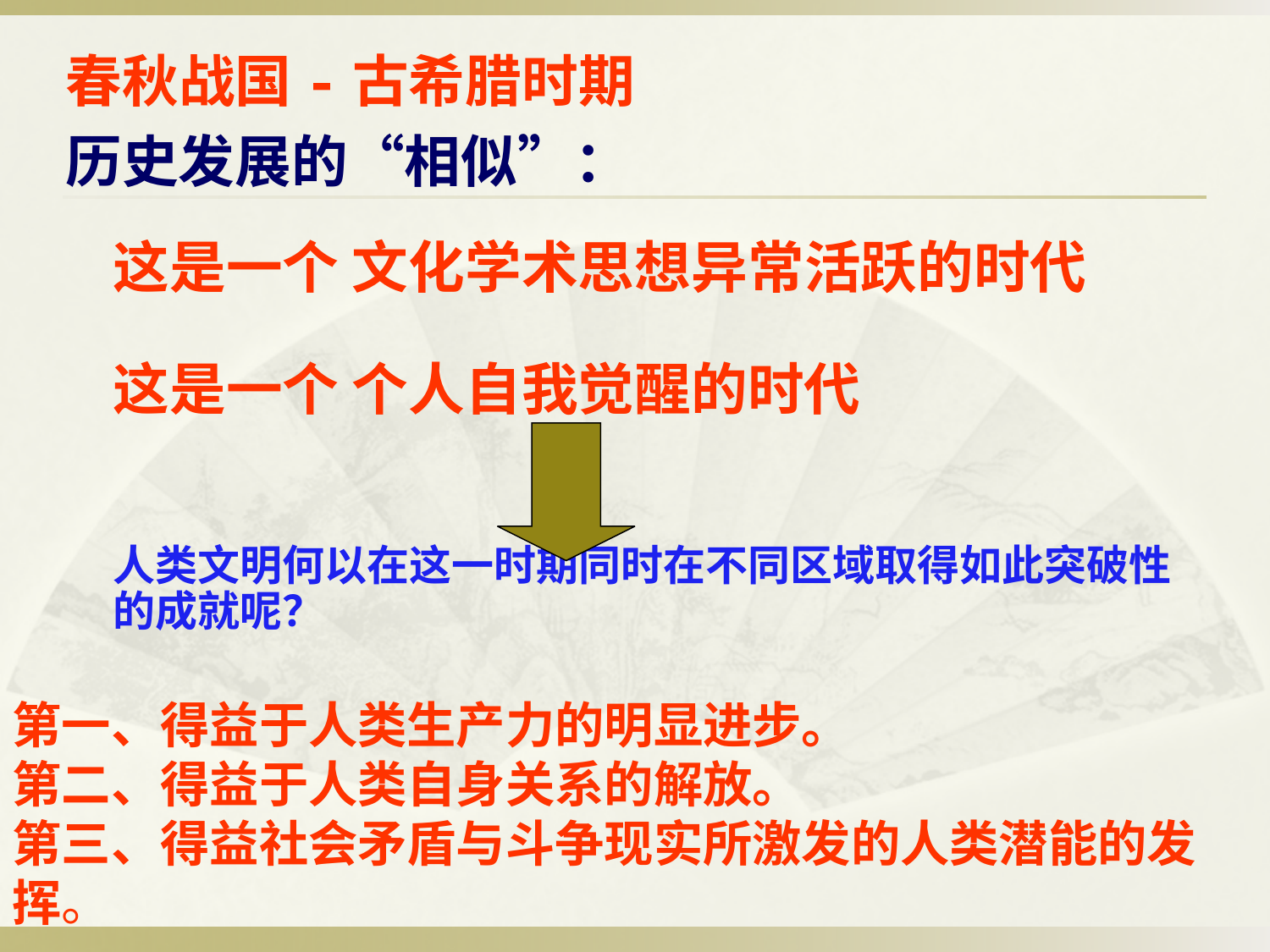

# 春秋战国-古希腊时期
历史发展的“相似”：
这是一个 文化学术思想异常活跃的时代
这是一个 个人自我觉醒的时代
人类文明何以在这一时期同时在不同区域取得如此突破性的成就呢？

第一、得益于人类生产力的明显进步。
第二、得益于人类自身关系的解放。
第三、得益社会矛盾与斗争现实所激发的人类潜能的发挥。